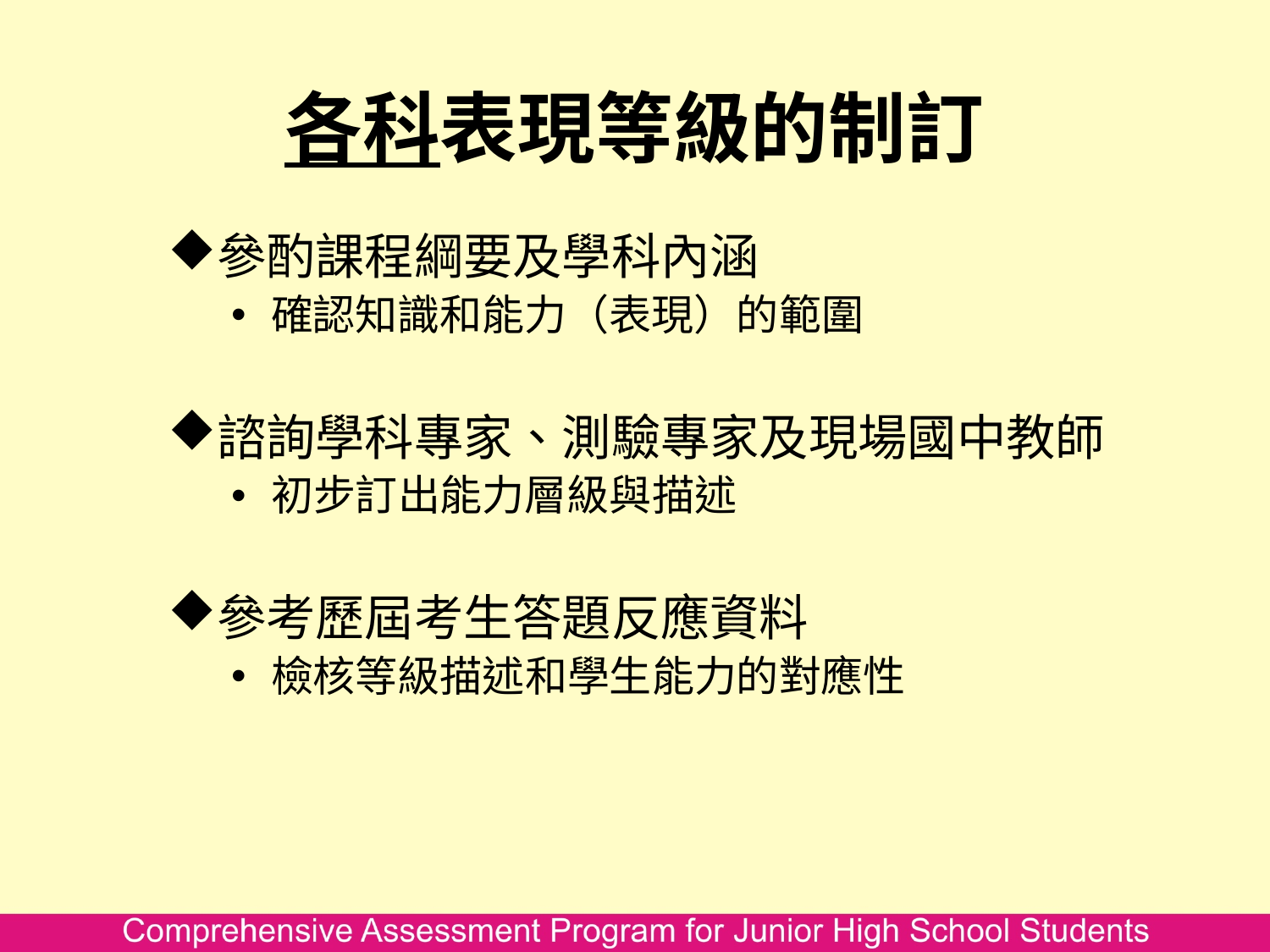

# 各科表現等級的制訂
參酌課程綱要及學科內涵
確認知識和能力（表現）的範圍

諮詢學科專家、測驗專家及現場國中教師
初步訂出能力層級與描述

參考歷屆考生答題反應資料
檢核等級描述和學生能力的對應性